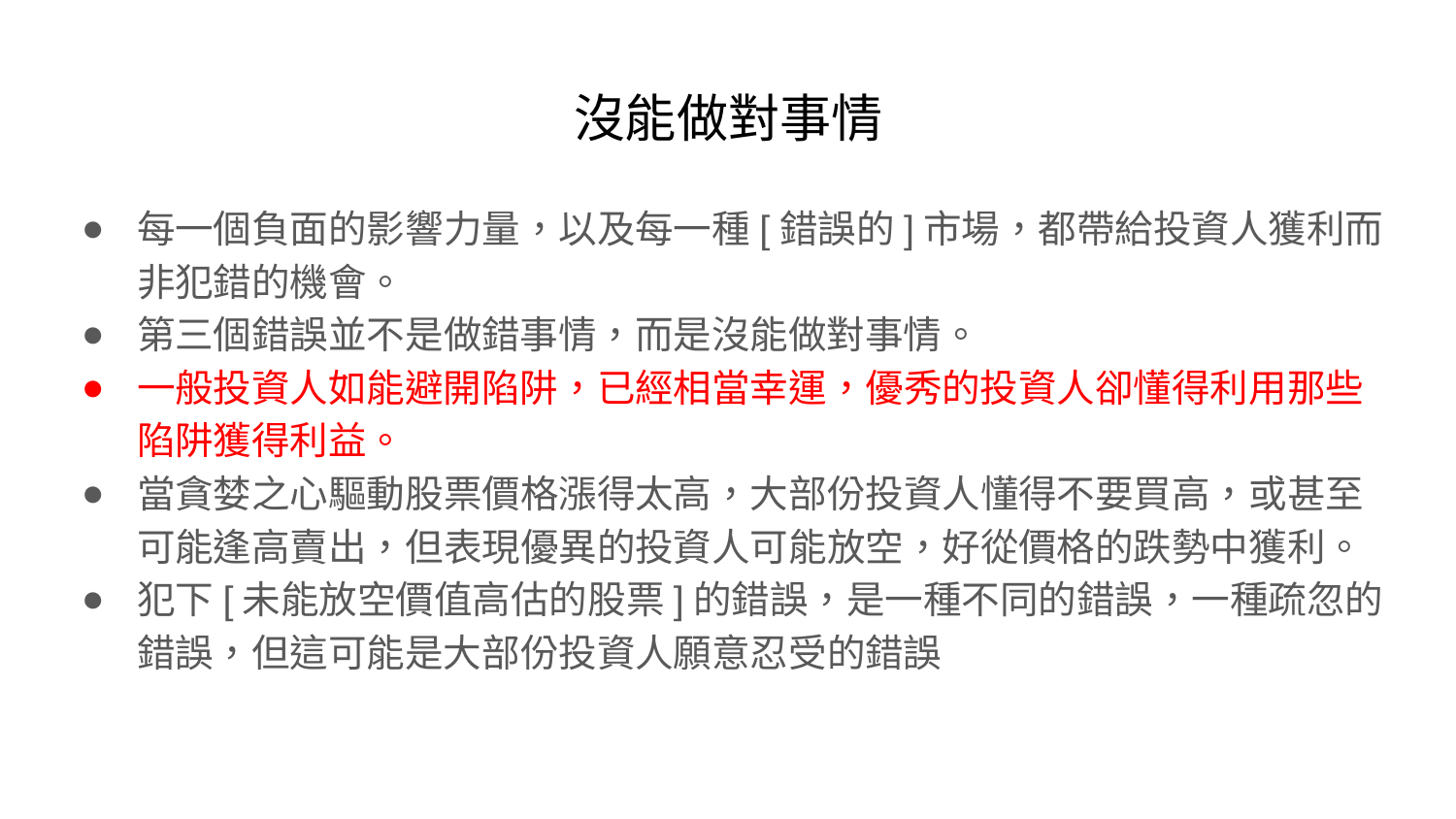

# 沒能做對事情
每一個負面的影響力量，以及每一種[錯誤的]市場，都帶給投資人獲利而非犯錯的機會。
第三個錯誤並不是做錯事情，而是沒能做對事情。
一般投資人如能避開陷阱，已經相當幸運，優秀的投資人卻懂得利用那些陷阱獲得利益。
當貪婪之心驅動股票價格漲得太高，大部份投資人懂得不要買高，或甚至可能逢高賣出，但表現優異的投資人可能放空，好從價格的跌勢中獲利。
犯下[未能放空價值高估的股票]的錯誤，是一種不同的錯誤，一種疏忽的錯誤，但這可能是大部份投資人願意忍受的錯誤